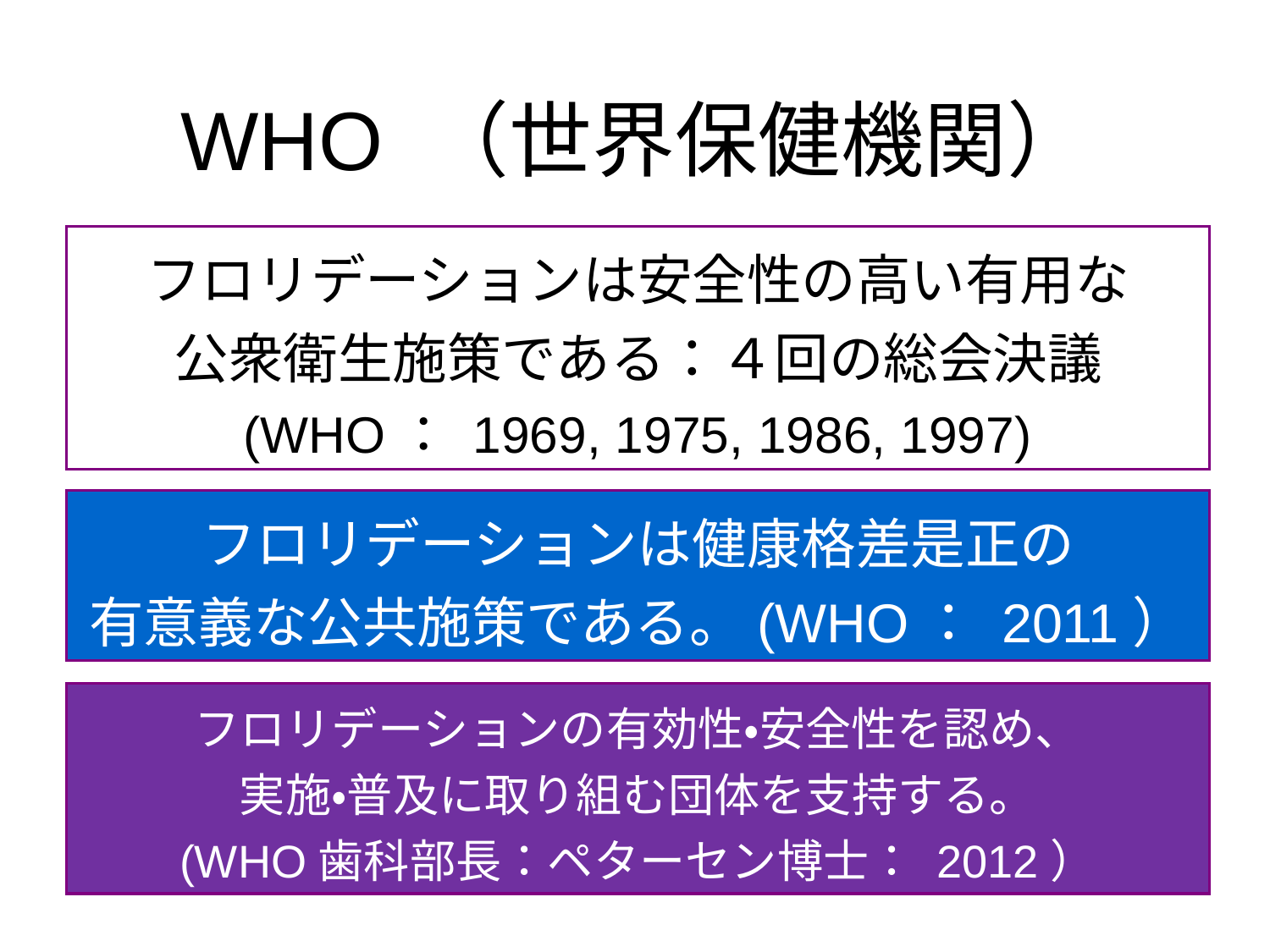

WHO （世界保健機関）
フロリデーションは安全性の高い有用な
公衆衛生施策である：４回の総会決議
(WHO： 1969, 1975, 1986, 1997)
フロリデーションは健康格差是正の
有意義な公共施策である。(WHO： 2011）
フロリデーションの有効性・安全性を認め、
実施・普及に取り組む団体を支持する。
(WHO歯科部長：ペターセン博士： 2012）